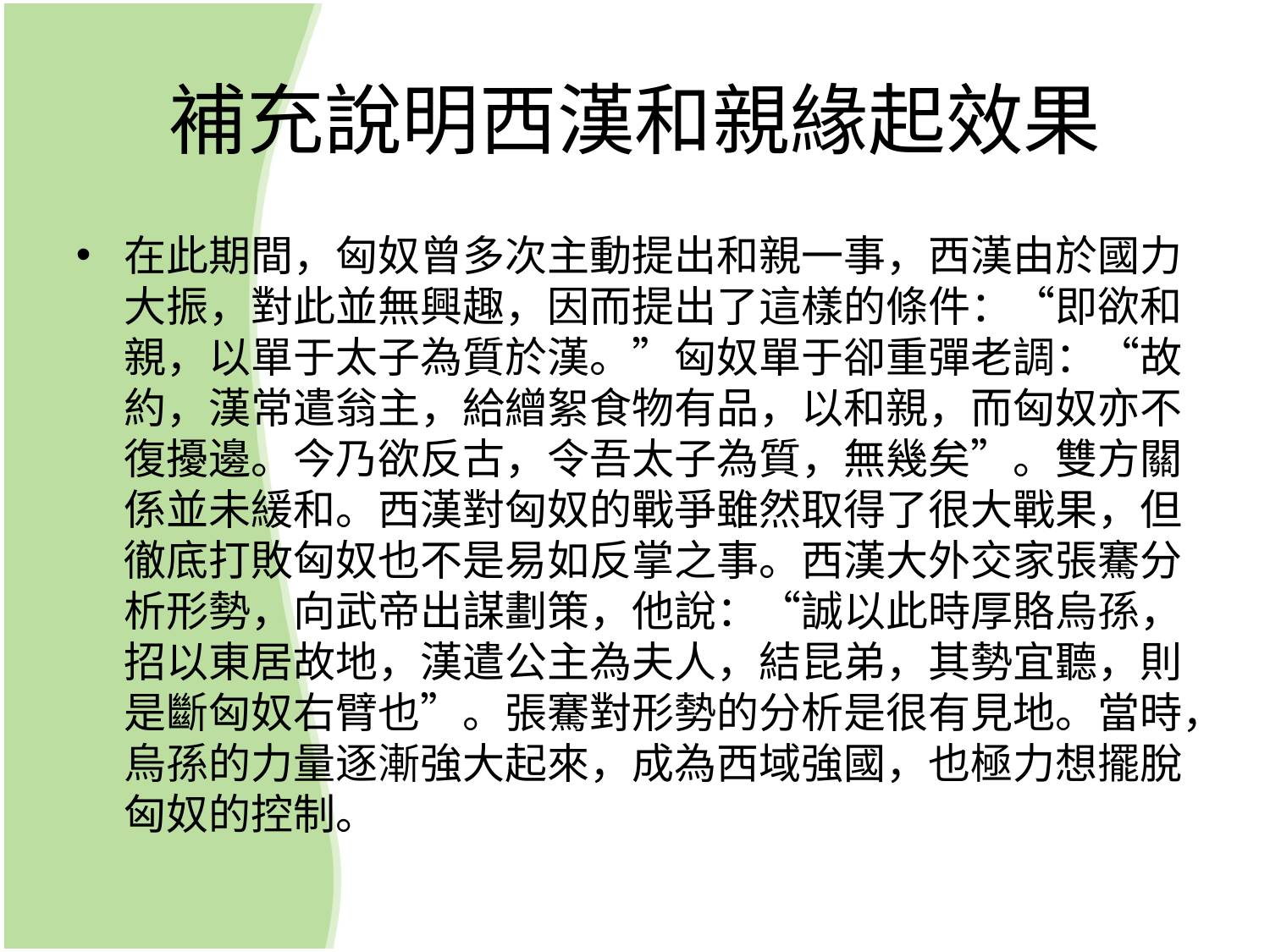

# 補充說明西漢和親緣起效果
在此期間，匈奴曾多次主動提出和親一事，西漢由於國力大振，對此並無興趣，因而提出了這樣的條件：“即欲和親，以單于太子為質於漢。”匈奴單于卻重彈老調：“故約，漢常遣翁主，給繒絮食物有品，以和親，而匈奴亦不復擾邊。今乃欲反古，令吾太子為質，無幾矣”。雙方關係並未緩和。西漢對匈奴的戰爭雖然取得了很大戰果，但徹底打敗匈奴也不是易如反掌之事。西漢大外交家張騫分析形勢，向武帝出謀劃策，他說：“誠以此時厚賂烏孫，招以東居故地，漢遣公主為夫人，結昆弟，其勢宜聽，則是斷匈奴右臂也”。張騫對形勢的分析是很有見地。當時，烏孫的力量逐漸強大起來，成為西域強國，也極力想擺脫匈奴的控制。